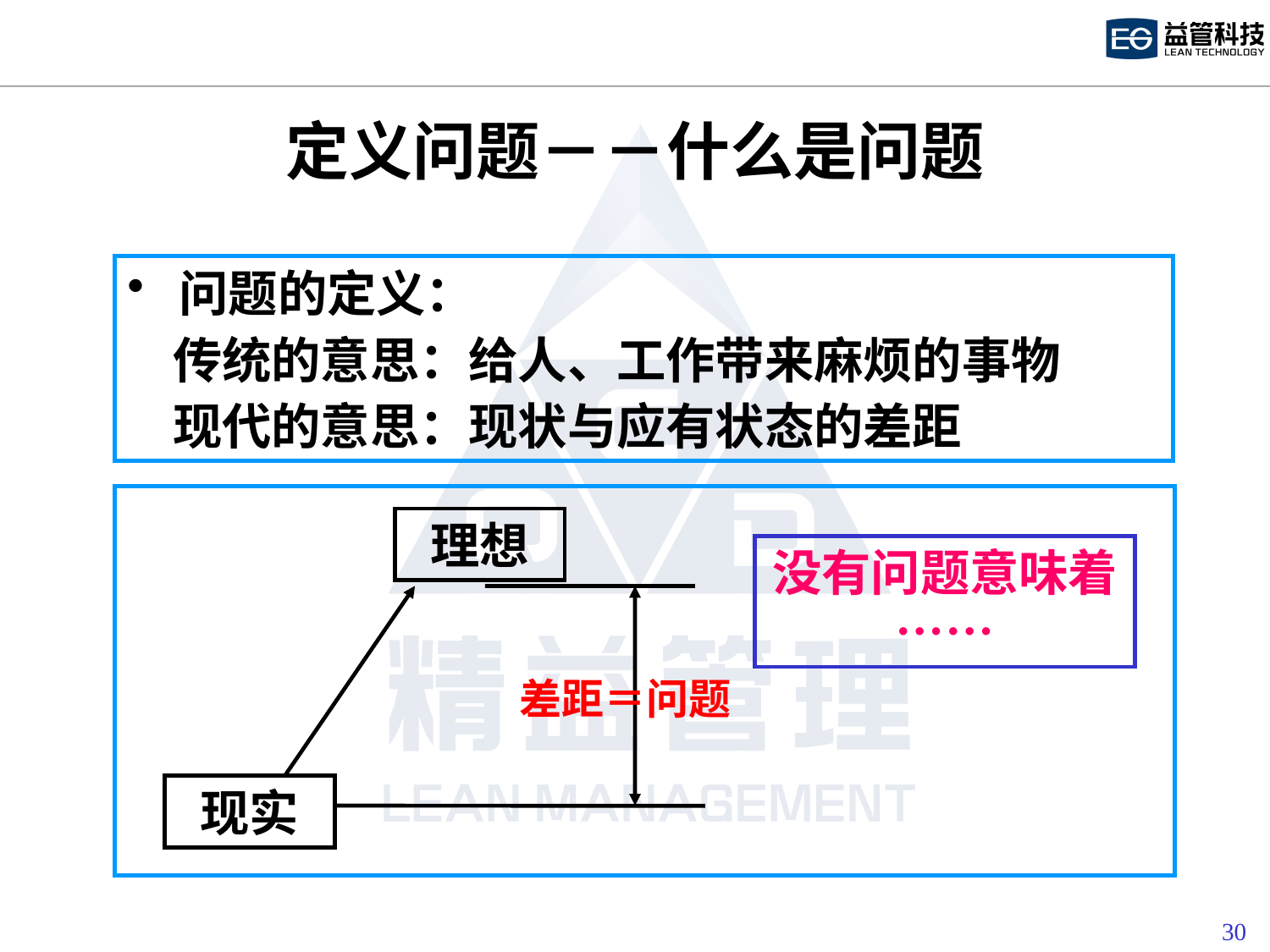

# 定义问题－－什么是问题
  问题的定义：
   传统的意思：给人、工作带来麻烦的事物
   现代的意思：现状与应有状态的差距

理想

差距＝问题
现实

没有问题意味着……